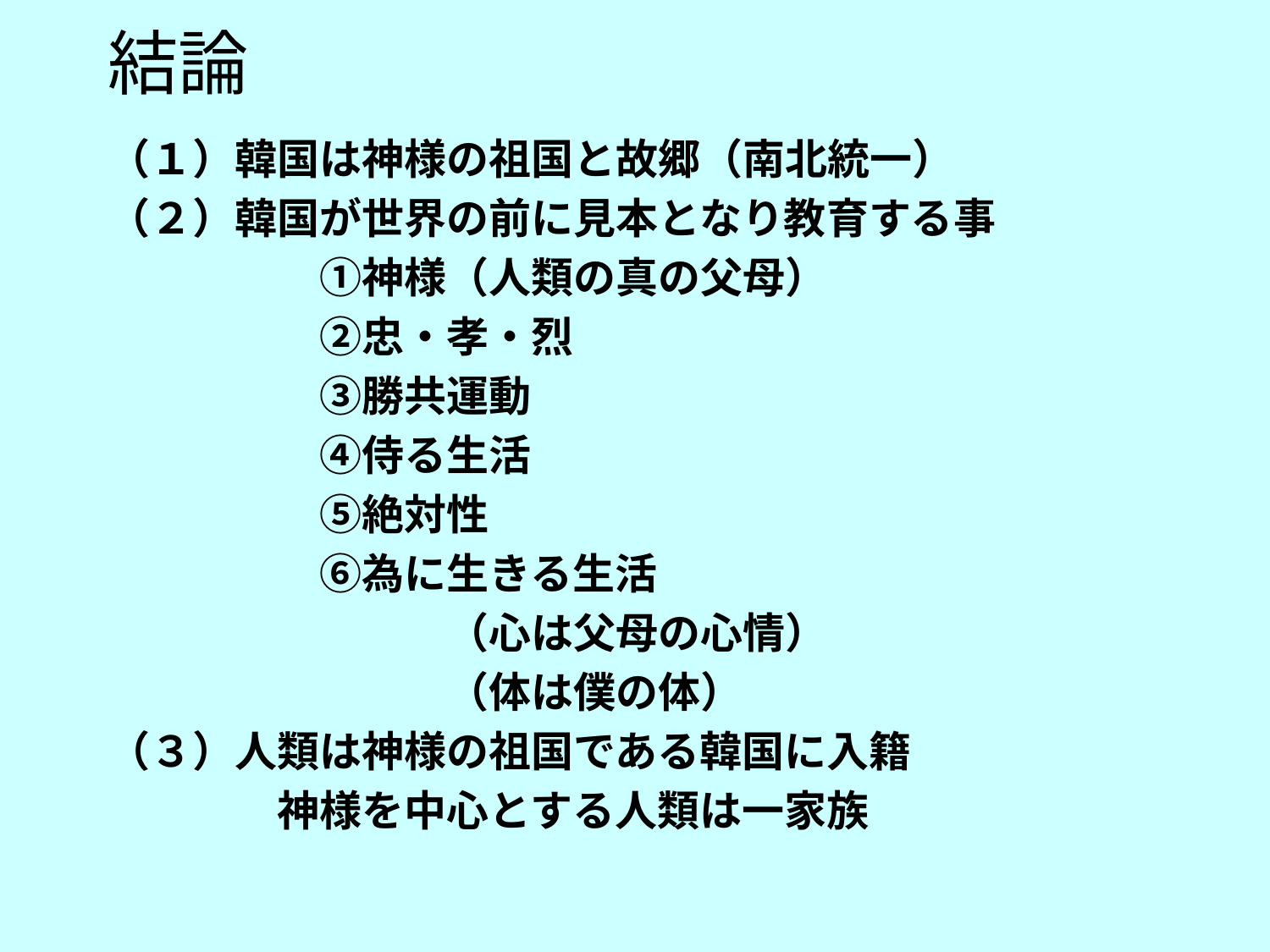

結論
（１）韓国は神様の祖国と故郷（南北統一）
（２）韓国が世界の前に見本となり教育する事
　　　　　①神様（人類の真の父母）
　　　　　②忠・孝・烈
　　　　　③勝共運動
　　　　　④侍る生活
　　　　　⑤絶対性
　　　　　⑥為に生きる生活
　　　　　　　　（心は父母の心情）
　　　　　　　　（体は僕の体）
（３）人類は神様の祖国である韓国に入籍
　　　　神様を中心とする人類は一家族